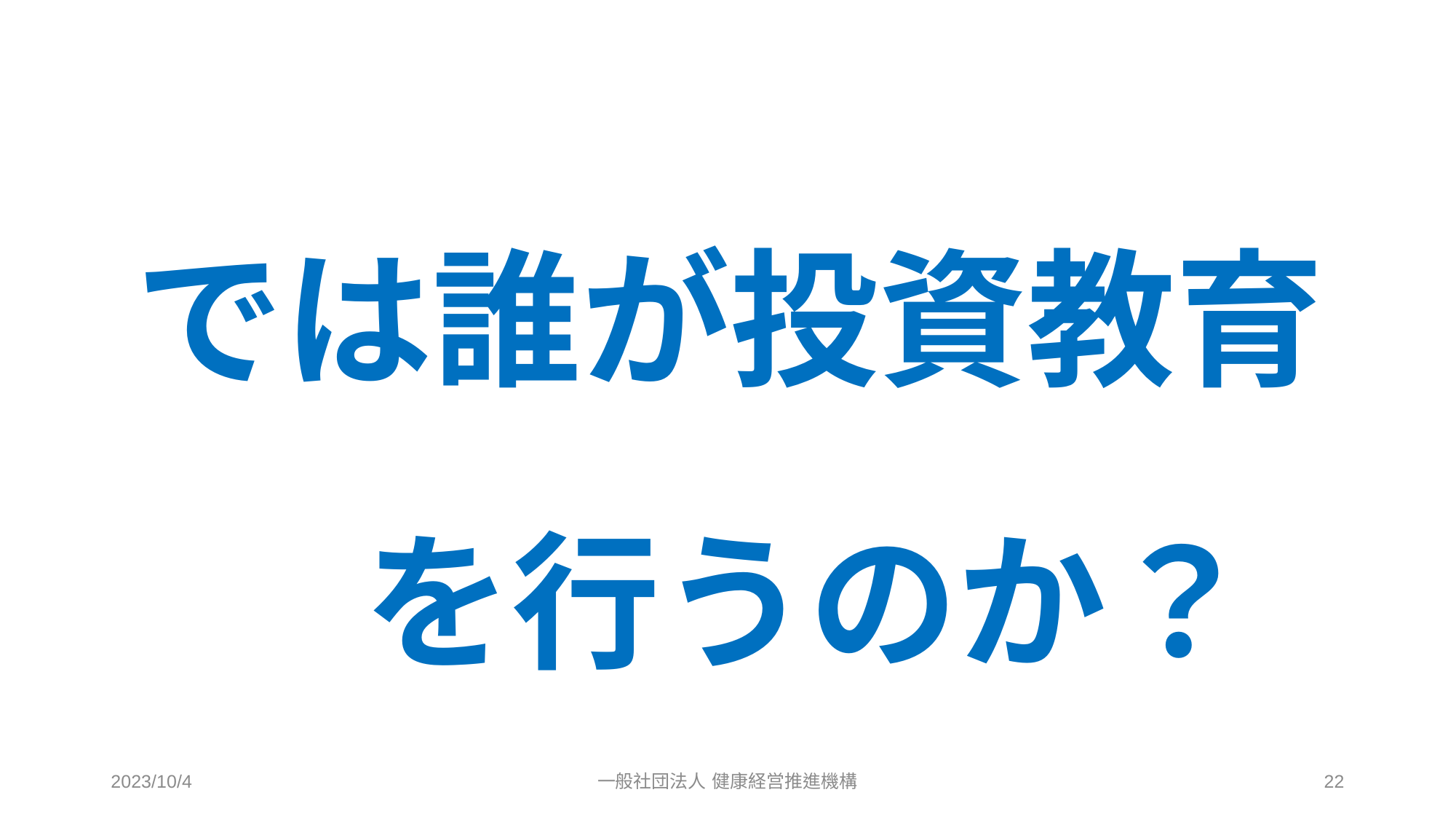

#
 では誰が投資教育
　　を行うのか？
2023/10/4
一般社団法人 健康経営推進機構
22